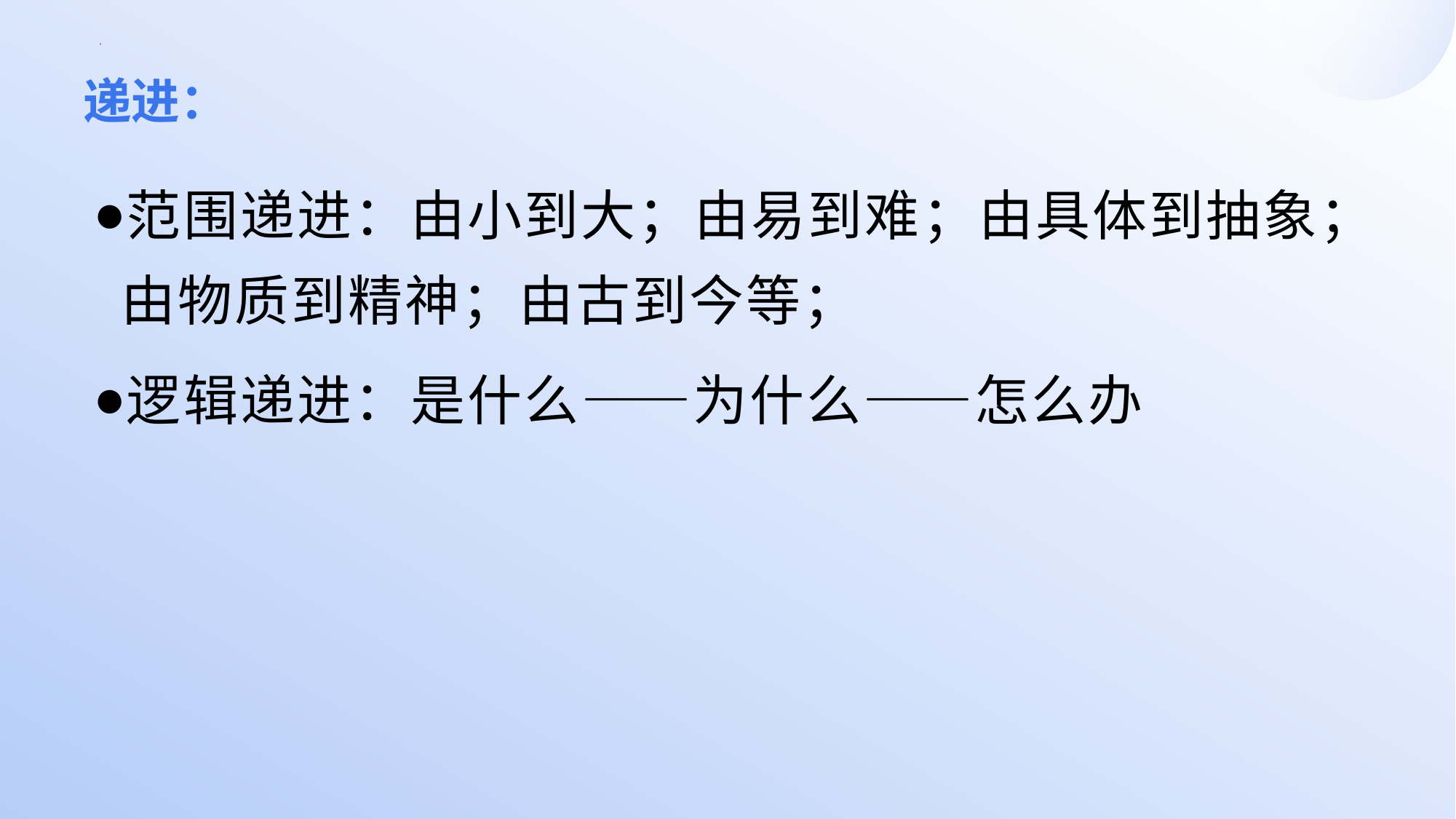

# 递进：
范围递进：由小到大；由易到难；由具体到抽象；由物质到精神；由古到今等；
逻辑递进：是什么——为什么——怎么办